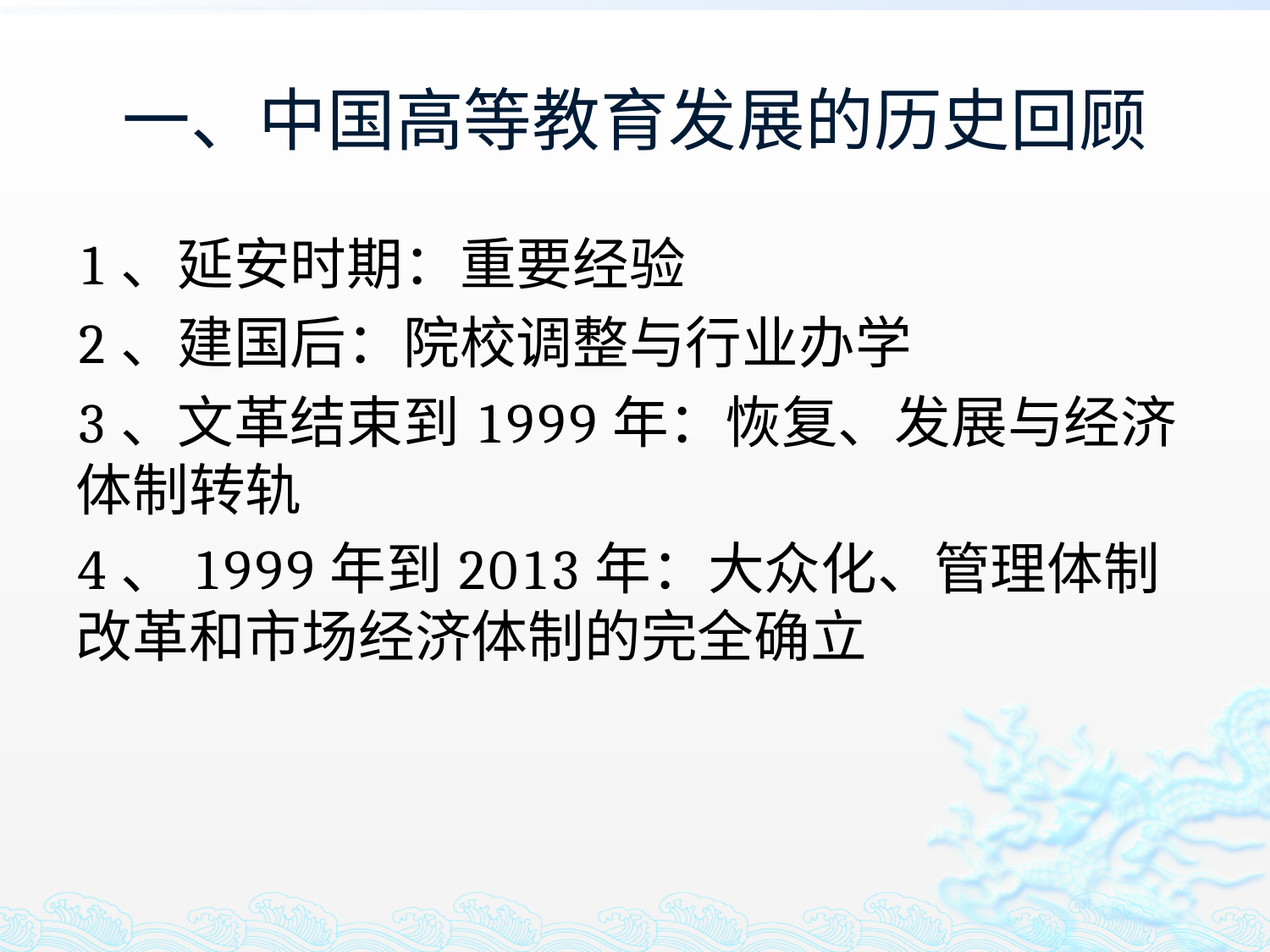

# 一、中国高等教育发展的历史回顾
1、延安时期：重要经验
2、建国后：院校调整与行业办学
3、文革结束到1999年：恢复、发展与经济体制转轨
4、1999年到2013年：大众化、管理体制改革和市场经济体制的完全确立